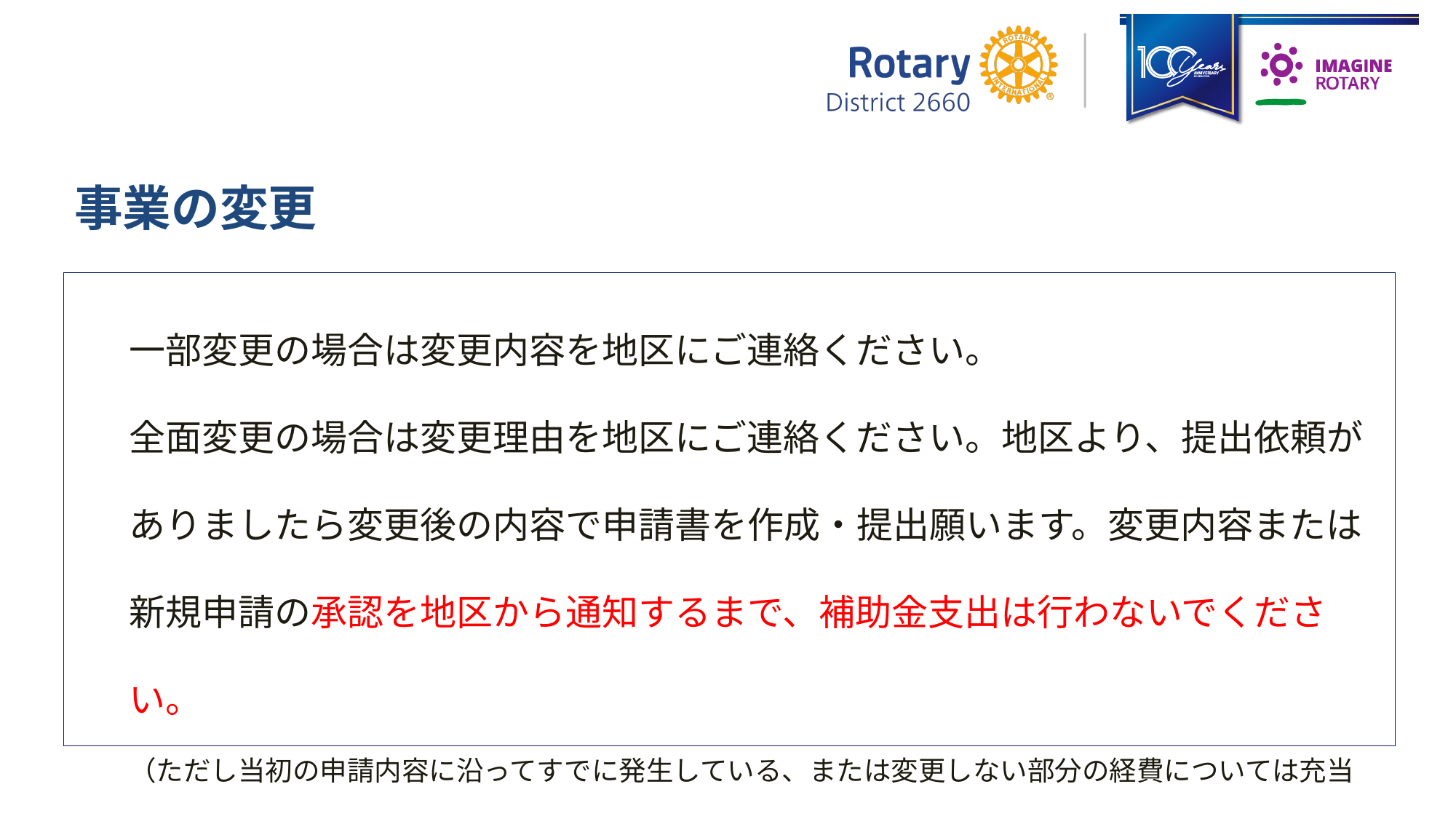

事業の変更
一部変更の場合は変更内容を地区にご連絡ください。
全面変更の場合は変更理由を地区にご連絡ください。地区より、提出依頼が
ありましたら変更後の内容で申請書を作成・提出願います。変更内容または
新規申請の承認を地区から通知するまで、補助金支出は行わないでください。
（ただし当初の申請内容に沿ってすでに発生している、または変更しない部分の経費については充当可）